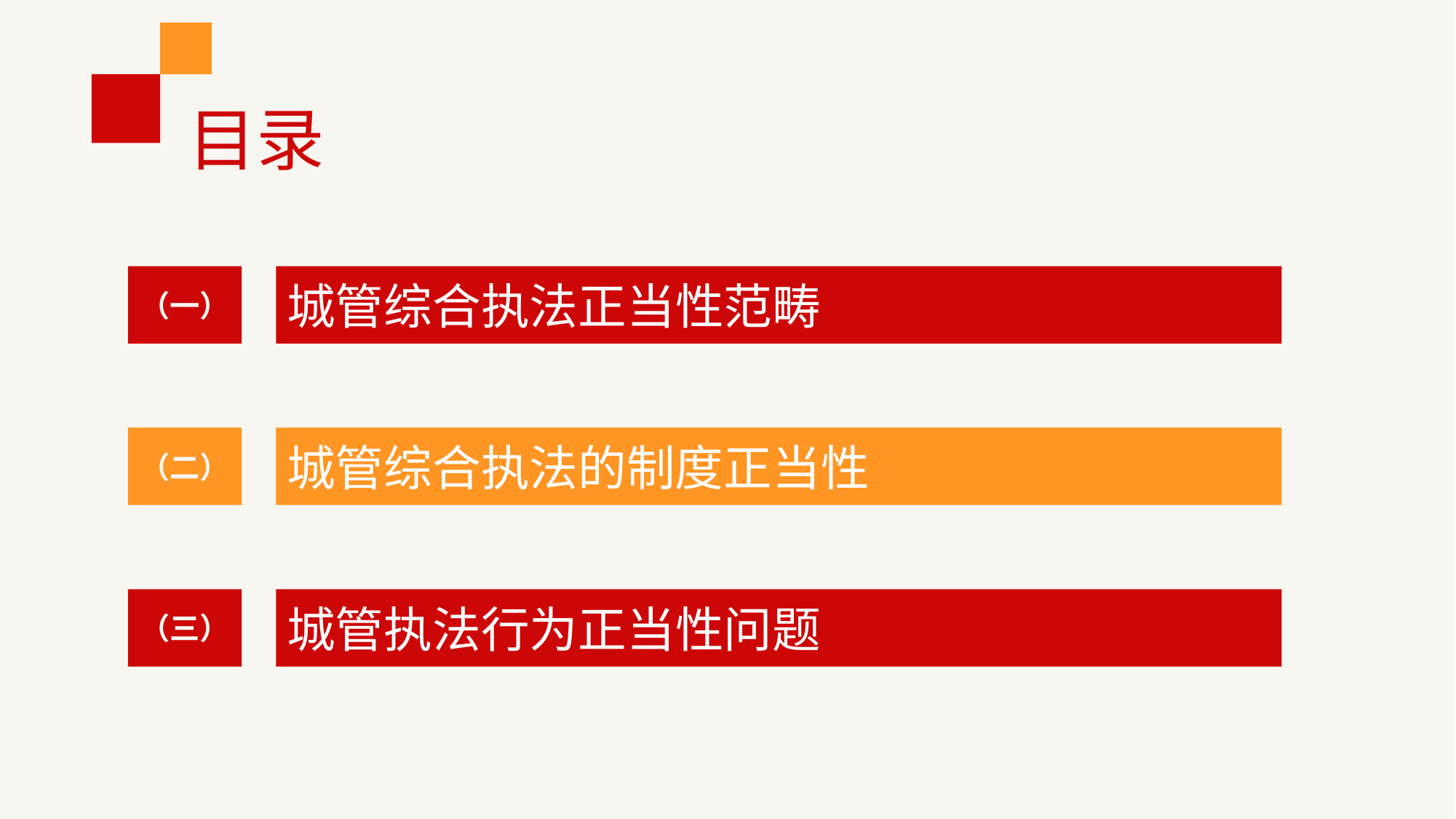

目录
（一）
城管综合执法正当性范畴
（二）
城管综合执法的制度正当性
（三）
城管执法行为正当性问题